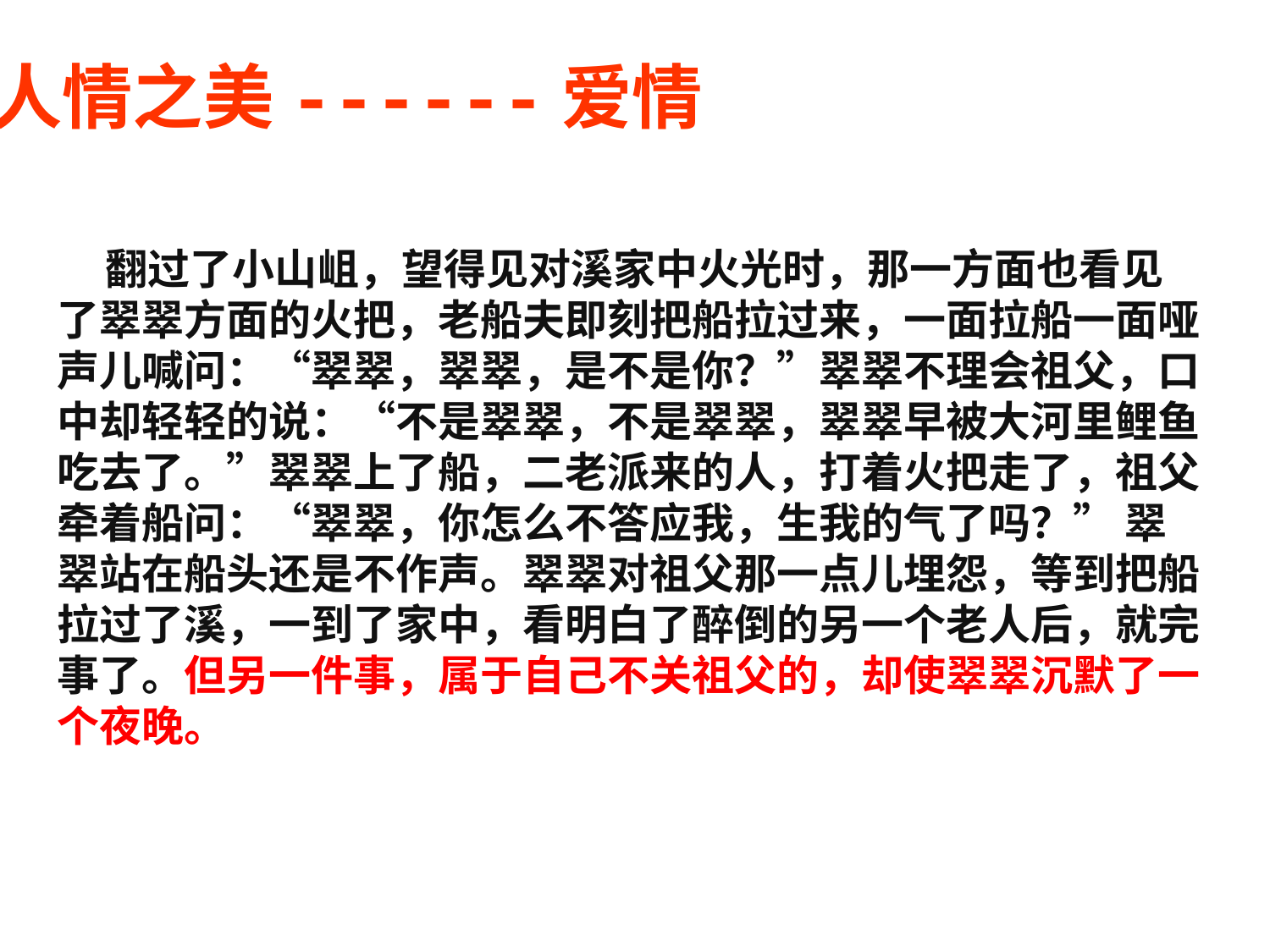

人情之美------爱情
    翻过了小山岨，望得见对溪家中火光时，那一方面也看见了翠翠方面的火把，老船夫即刻把船拉过来，一面拉船一面哑声儿喊问：“翠翠，翠翠，是不是你？”翠翠不理会祖父，口中却轻轻的说：“不是翠翠，不是翠翠，翠翠早被大河里鲤鱼吃去了。”翠翠上了船，二老派来的人，打着火把走了，祖父牵着船问：“翠翠，你怎么不答应我，生我的气了吗？” 翠翠站在船头还是不作声。翠翠对祖父那一点儿埋怨，等到把船拉过了溪，一到了家中，看明白了醉倒的另一个老人后，就完事了。但另一件事，属于自己不关祖父的，却使翠翠沉默了一个夜晚。